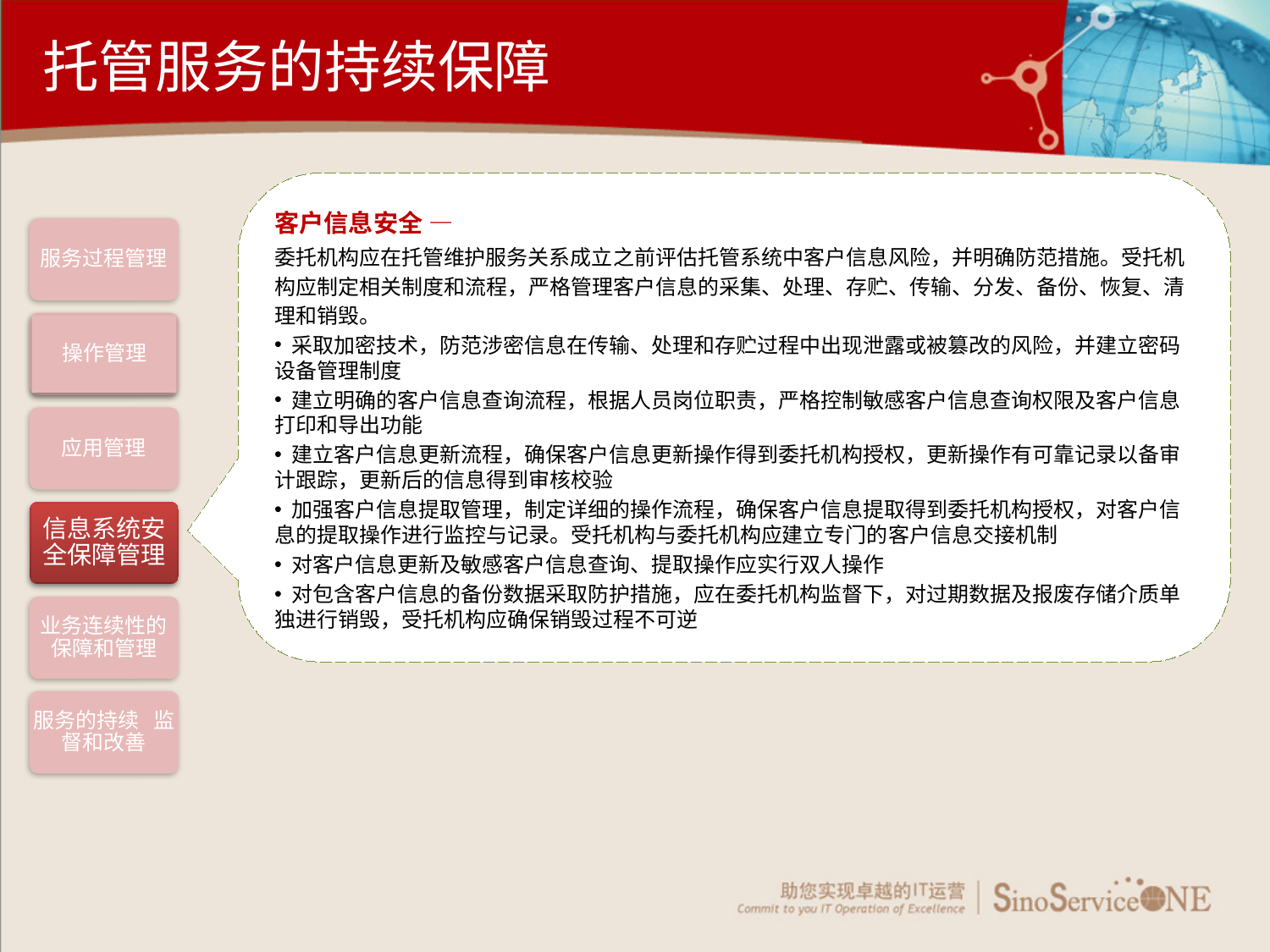

托管服务的持续保障
客户信息安全 —
委托机构应在托管维护服务关系成立之前评估托管系统中客户信息风险，并明确防范措施。受托机构应制定相关制度和流程，严格管理客户信息的采集、处理、存贮、传输、分发、备份、恢复、清理和销毁。
 采取加密技术，防范涉密信息在传输、处理和存贮过程中出现泄露或被篡改的风险，并建立密码设备管理制度
 建立明确的客户信息查询流程，根据人员岗位职责，严格控制敏感客户信息查询权限及客户信息打印和导出功能
 建立客户信息更新流程，确保客户信息更新操作得到委托机构授权，更新操作有可靠记录以备审计跟踪，更新后的信息得到审核校验
 加强客户信息提取管理，制定详细的操作流程，确保客户信息提取得到委托机构授权，对客户信息的提取操作进行监控与记录。受托机构与委托机构应建立专门的客户信息交接机制
 对客户信息更新及敏感客户信息查询、提取操作应实行双人操作
 对包含客户信息的备份数据采取防护措施，应在委托机构监督下，对过期数据及报废存储介质单独进行销毁，受托机构应确保销毁过程不可逆

服务过程管理

操作管理
应用管理

信息系统安全保障管理

业务连续性的保障和管理

服务的持续   监督和改善